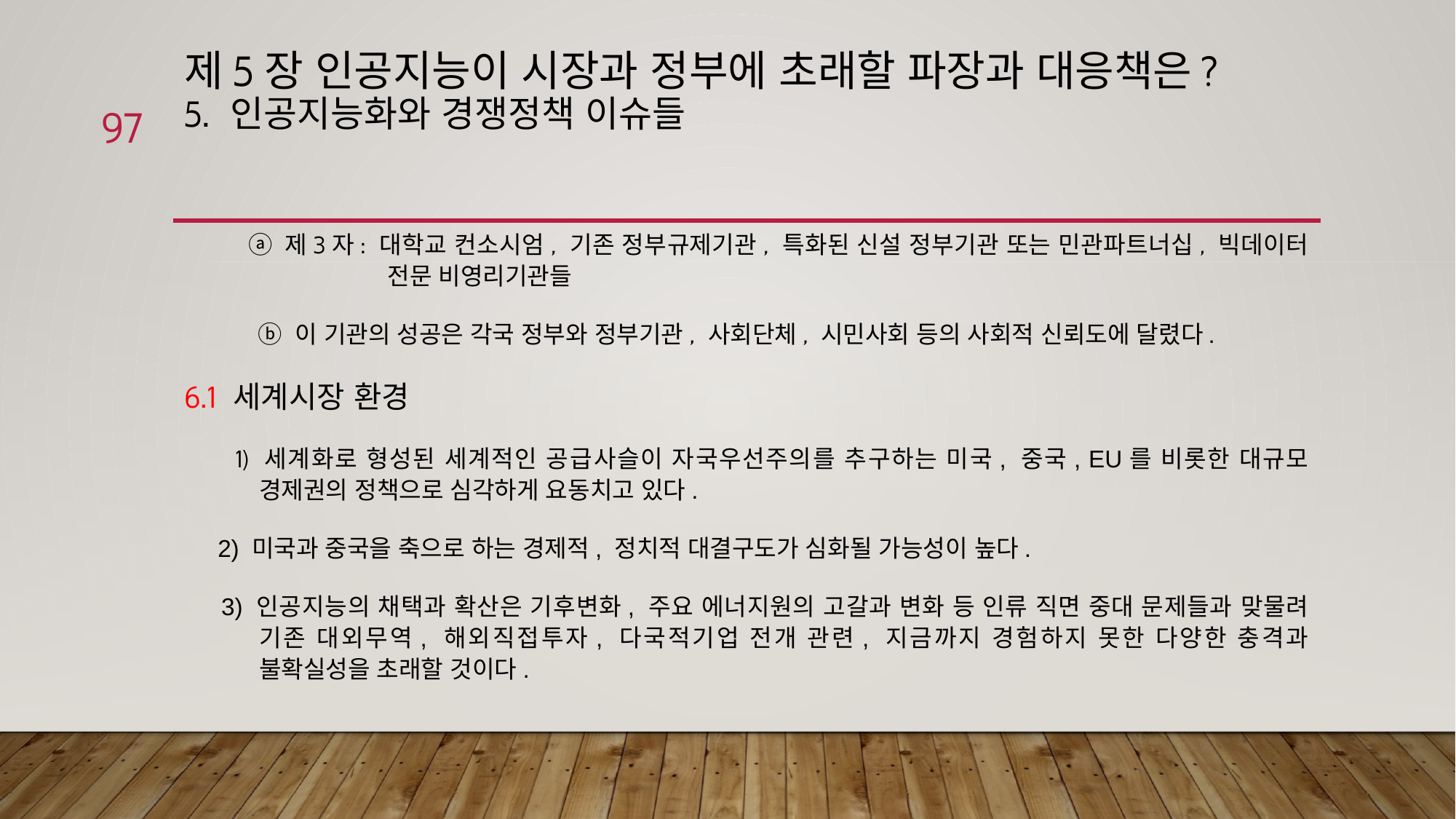

# 제5장 인공지능이 시장과 정부에 초래할 파장과 대응책은? 5. 인공지능화와 경쟁정책 이슈들
97
           ⓐ 제3자: 대학교 컨소시엄, 기존 정부규제기관, 특화된 신설 정부기관 또는 민관파트너십, 빅데이터 전문 비영리기관들
           ⓑ 이 기관의 성공은 각국 정부와 정부기관, 사회단체, 시민사회 등의 사회적 신뢰도에 달렸다.
6.1 세계시장 환경
      1) 세계화로 형성된 세계적인 공급사슬이 자국우선주의를 추구하는 미국, 중국, EU를 비롯한 대규모 경제권의 정책으로 심각하게 요동치고 있다.
     2) 미국과 중국을 축으로 하는 경제적, 정치적 대결구도가 심화될 가능성이 높다.
     3) 인공지능의 채택과 확산은 기후변화, 주요 에너지원의 고갈과 변화 등 인류 직면 중대 문제들과 맞물려 기존 대외무역, 해외직접투자, 다국적기업 전개 관련, 지금까지 경험하지 못한 다양한 충격과 불확실성을 초래할 것이다.